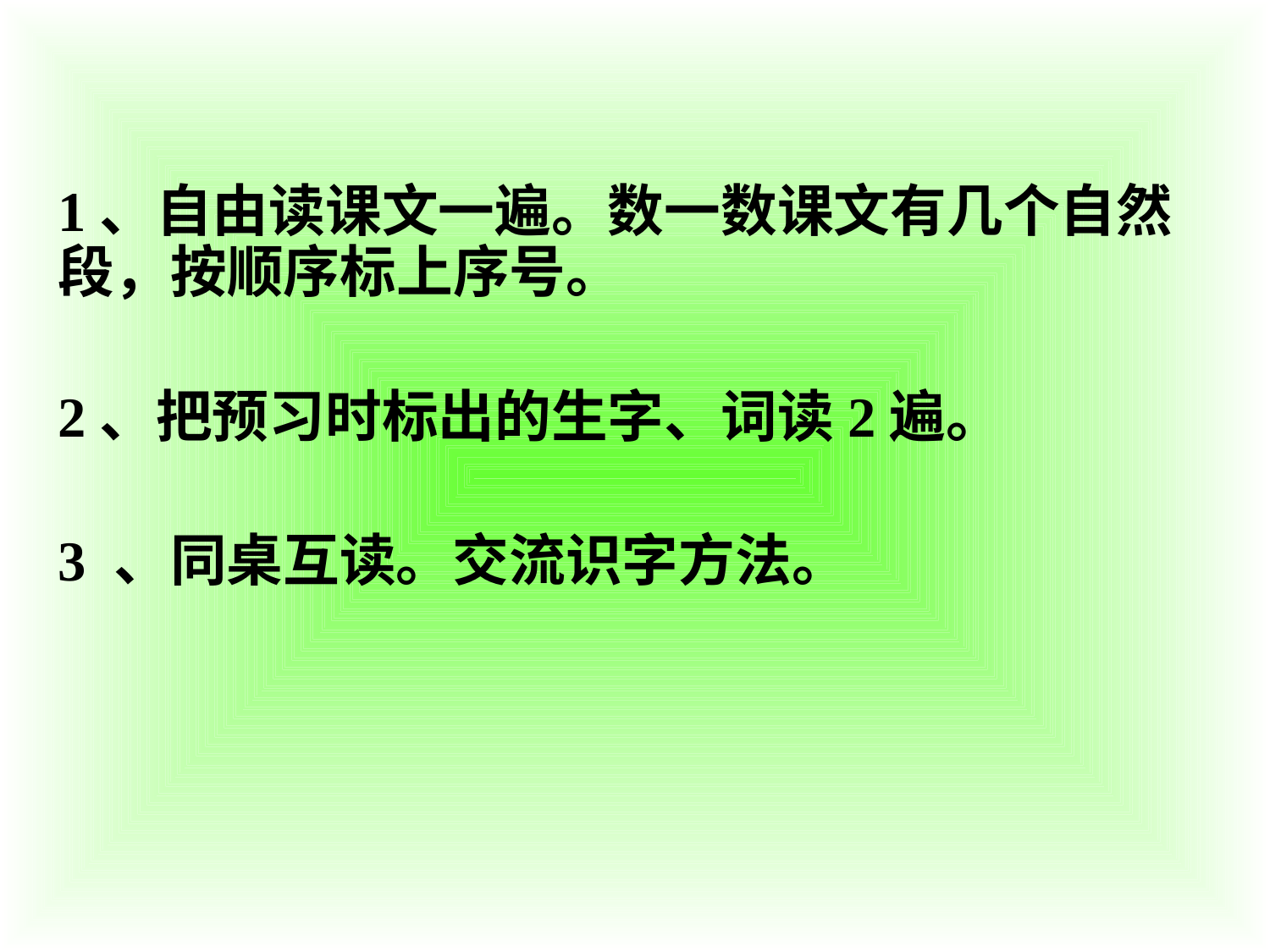

1、自由读课文一遍。数一数课文有几个自然段，按顺序标上序号。

2、把预习时标出的生字、词读2遍。

3 、同桌互读。交流识字方法。